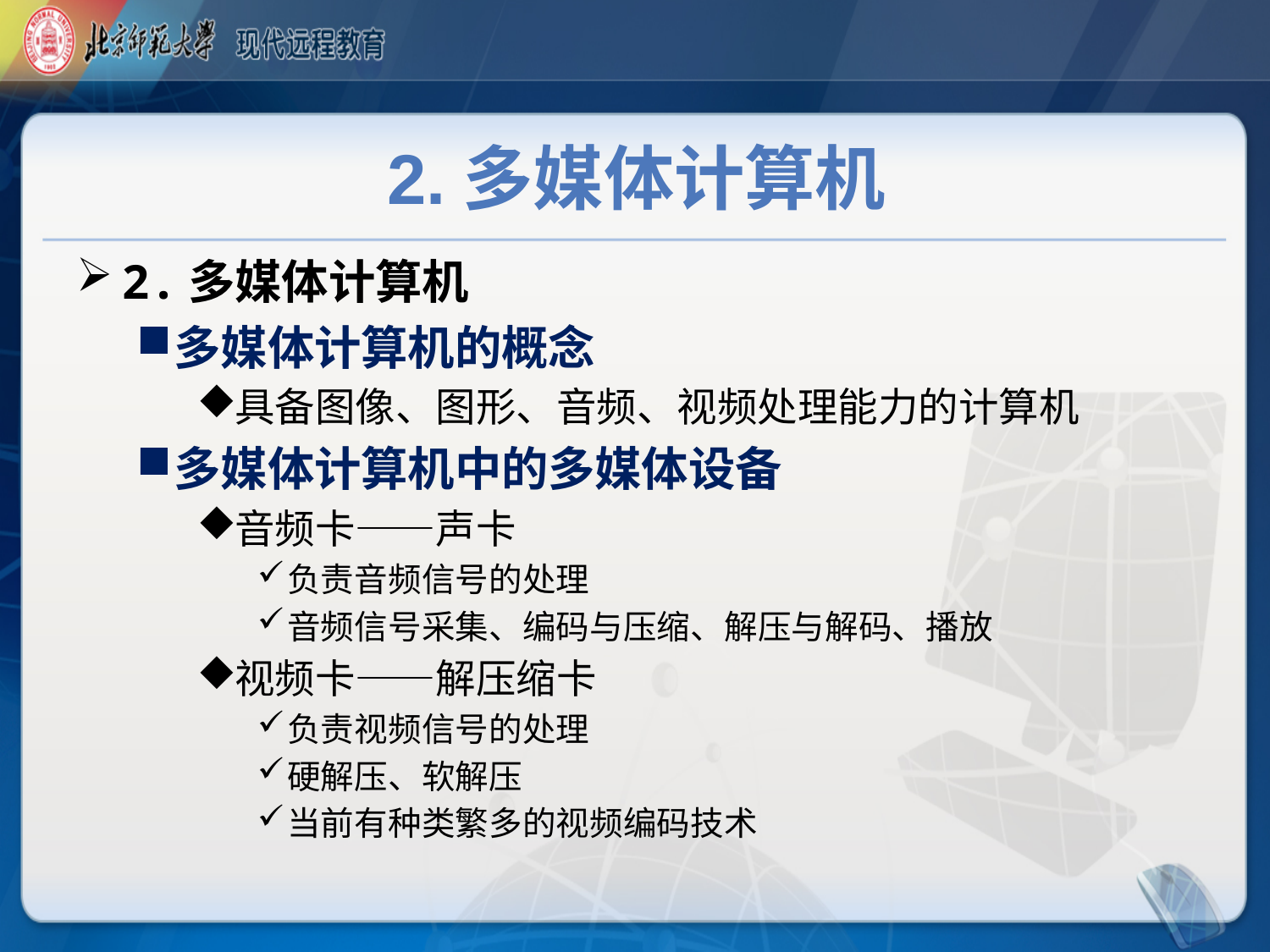

# 2.多媒体计算机
2.多媒体计算机
多媒体计算机的概念
具备图像、图形、音频、视频处理能力的计算机
多媒体计算机中的多媒体设备
音频卡——声卡
负责音频信号的处理
音频信号采集、编码与压缩、解压与解码、播放
视频卡——解压缩卡
负责视频信号的处理
硬解压、软解压
当前有种类繁多的视频编码技术